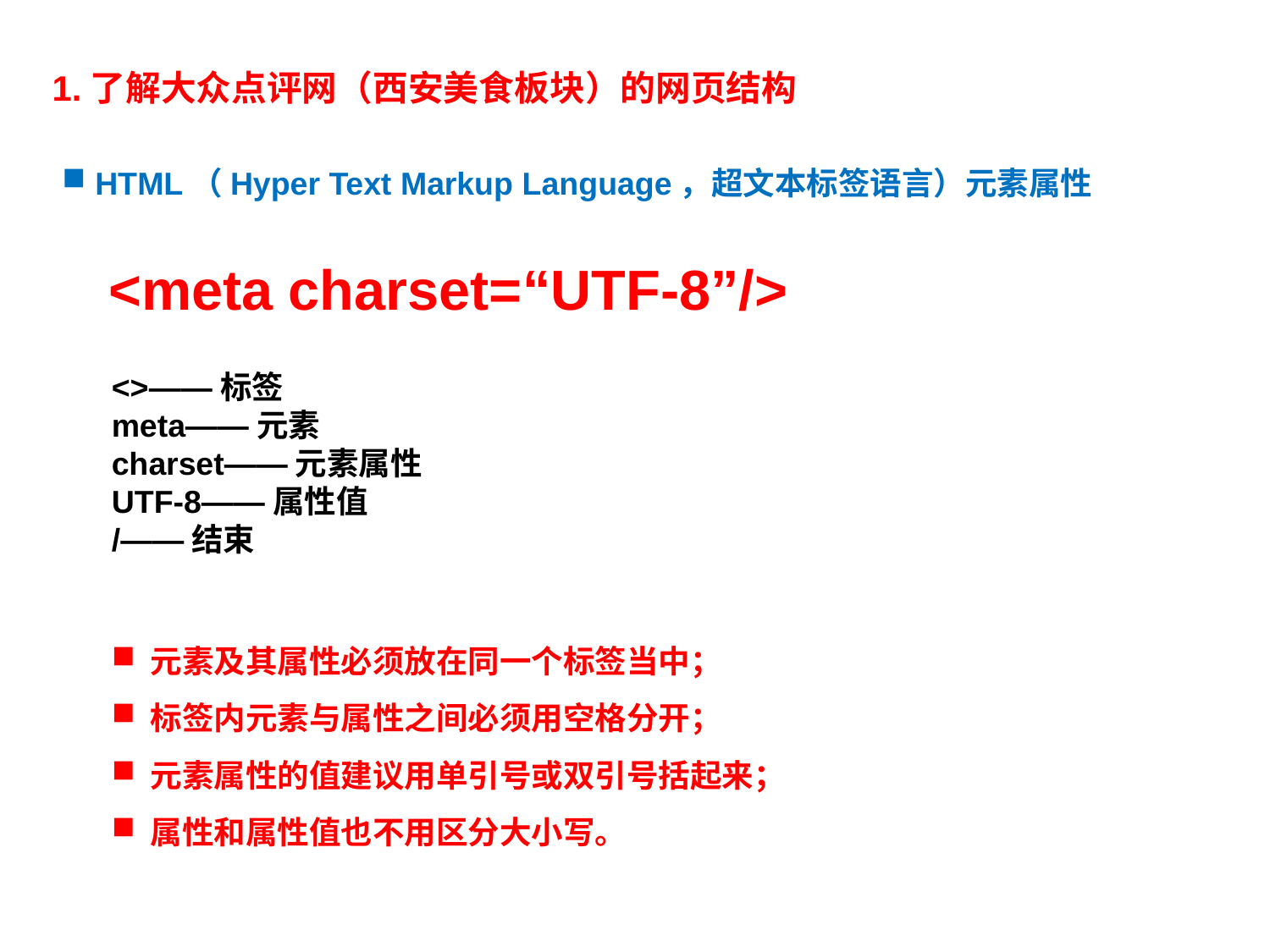

1.了解大众点评网（西安美食板块）的网页结构
 HTML（Hyper Text Markup Language，超文本标签语言）元素属性
<meta charset=“UTF-8”/>
<>——标签
meta——元素
charset——元素属性
UTF-8——属性值
/——结束

 元素及其属性必须放在同一个标签当中；
 标签内元素与属性之间必须用空格分开；
 元素属性的值建议用单引号或双引号括起来；
 属性和属性值也不用区分大小写。